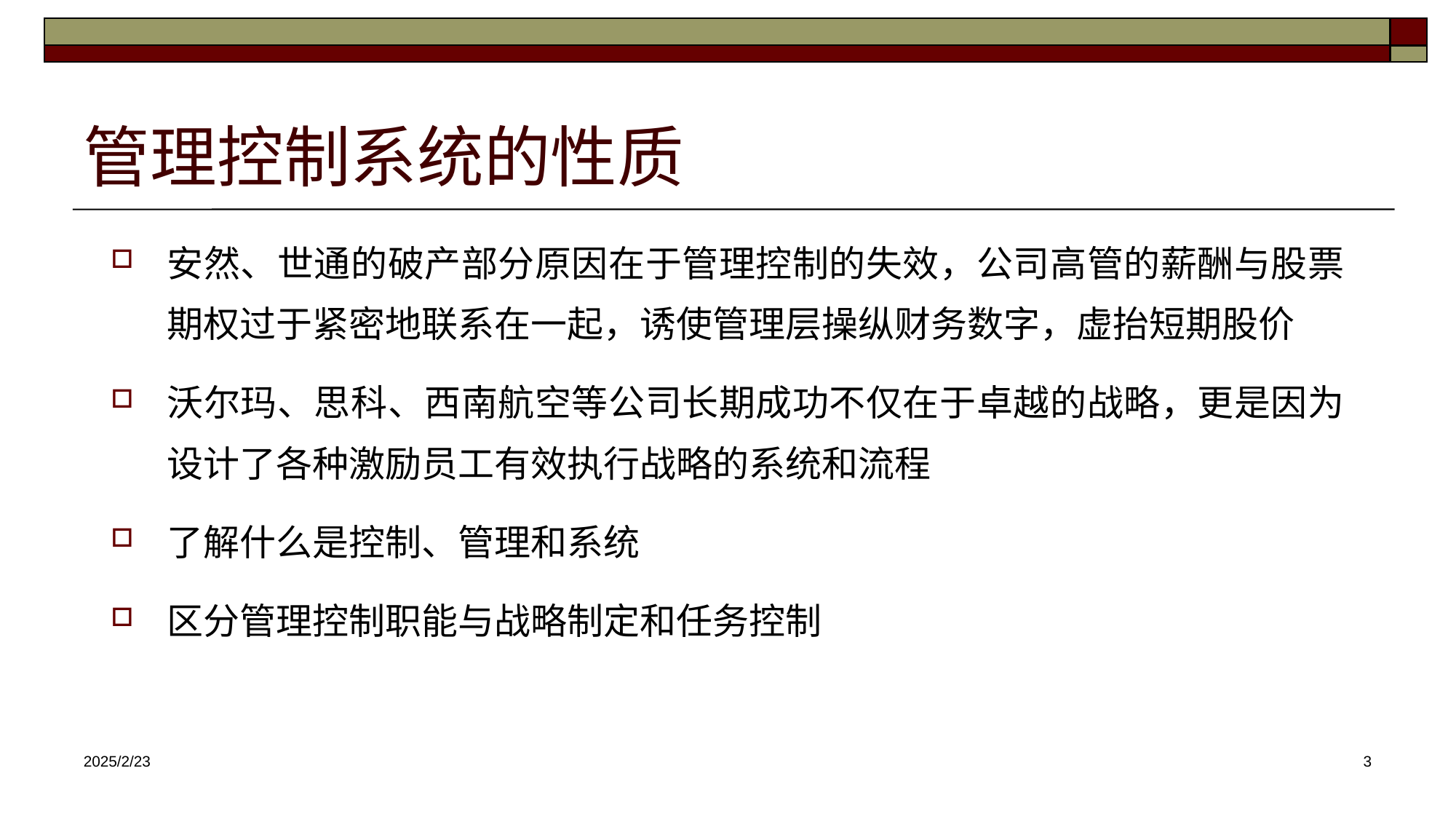

# 管理控制系统的性质
安然、世通的破产部分原因在于管理控制的失效，公司高管的薪酬与股票期权过于紧密地联系在一起，诱使管理层操纵财务数字，虚抬短期股价
沃尔玛、思科、西南航空等公司长期成功不仅在于卓越的战略，更是因为设计了各种激励员工有效执行战略的系统和流程
了解什么是控制、管理和系统
区分管理控制职能与战略制定和任务控制

2025/2/23
3